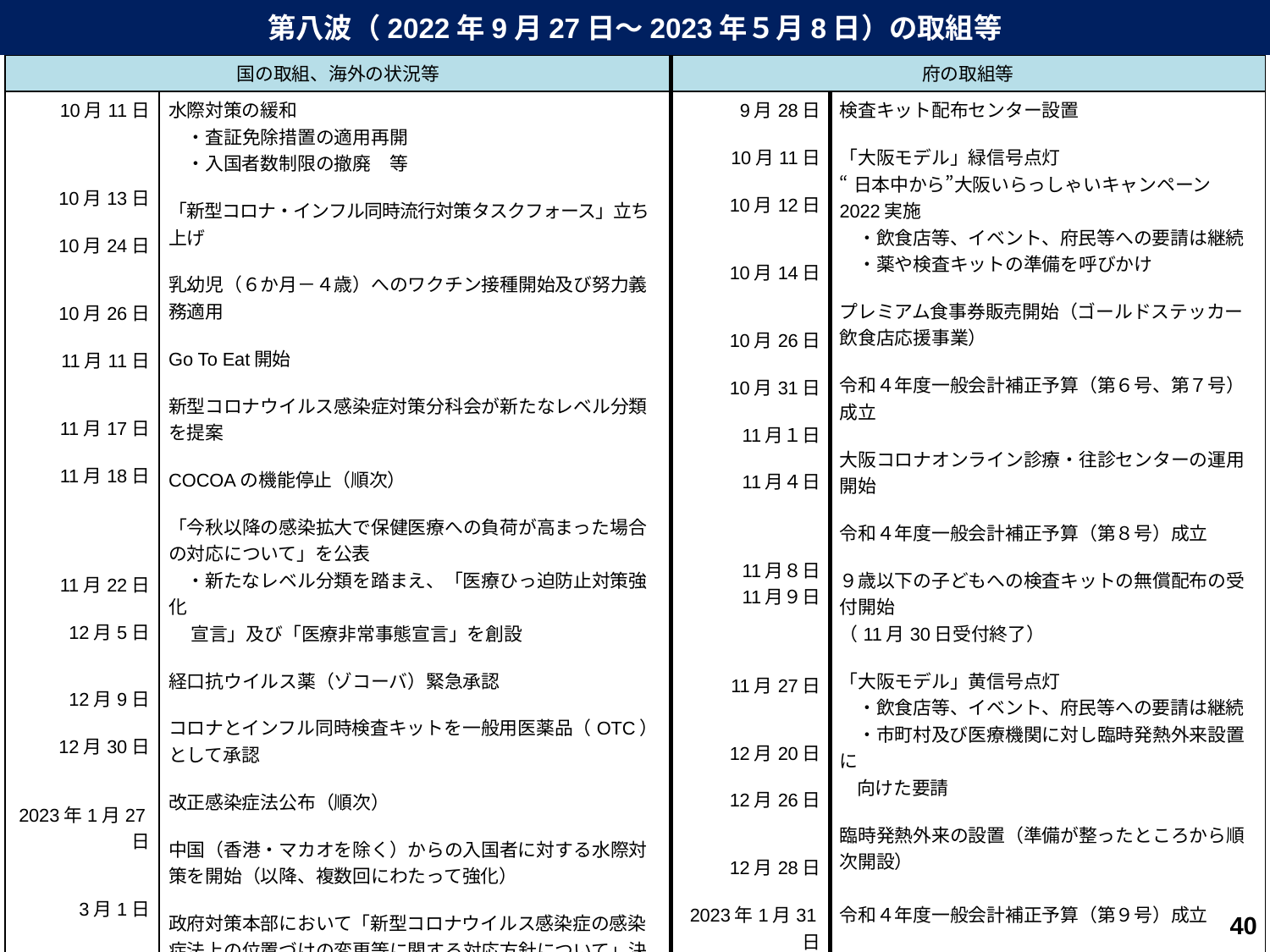

第八波（2022年9月27日～2023年５月8日）の取組等
| 国の取組、海外の状況等 |  | 府の取組等 |  |
| --- | --- | --- | --- |
| 10月11日 10月13日 10月24日 10月26日 11月11日 11月17日 11月18日 11月22日 12月5日 12月9日 12月30日 2023年1月27日 3月1日 | 水際対策の緩和 　・査証免除措置の適用再開 　・入国者数制限の撤廃　等 「新型コロナ・インフル同時流行対策タスクフォース」立ち上げ 乳幼児（６か月－４歳）へのワクチン接種開始及び努力義務適用 Go To Eat開始 新型コロナウイルス感染症対策分科会が新たなレベル分類を提案 COCOAの機能停止（順次） 「今秋以降の感染拡大で保健医療への負荷が高まった場合の対応について」を公表 　・新たなレベル分類を踏まえ、「医療ひっ迫防止対策強化 　 宣言」及び「医療非常事態宣言」を創設 経口抗ウイルス薬（ゾコーバ）緊急承認 コロナとインフル同時検査キットを一般用医薬品（OTC）として承認 改正感染症法公布（順次） 中国（香港・マカオを除く）からの入国者に対する水際対策を開始（以降、複数回にわたって強化） 政府対策本部において「新型コロナウイルス感染症の感染症法上の位置づけの変更等に関する対応方針について」決定 水際対策の緩和 ・中国（香港・マカオを除く）からの入国時検査を、 直行便での入国者の最大20％のサンプル検査に変更 外国船籍国際クルーズ船の運航再開 | 9月28日 10月11日 10月12日 10月14日 10月26日 10月31日 11月１日 11月４日 11月８日 11月９日 11月27日 12月20日 12月26日 12月28日 2023年1月31日 | 検査キット配布センター設置 「大阪モデル」緑信号点灯 “日本中から”大阪いらっしゃいキャンペーン2022実施 　・飲食店等、イベント、府民等への要請は継続 　・薬や検査キットの準備を呼びかけ プレミアム食事券販売開始（ゴールドステッカー飲食店応援事業） 令和４年度一般会計補正予算（第６号、第７号）成立 大阪コロナオンライン診療・往診センターの運用開始 令和４年度一般会計補正予算（第８号）成立 ９歳以下の子どもへの検査キットの無償配布の受付開始 （11月30日受付終了） 「大阪モデル」黄信号点灯 　・飲食店等、イベント、府民等への要請は継続 　・市町村及び医療機関に対し臨時発熱外来設置に 向けた要請 臨時発熱外来の設置（準備が整ったところから順次開設） 　 令和４年度一般会計補正予算（第９号）成立 「大阪モデル」赤信号点灯 　・飲食店等、イベント、府民等への要請は継続 入院患者待機ステーション運用再開 「大阪モデル」黄信号点灯 　・飲食店等、イベント、府民等への要請は継続 |
40